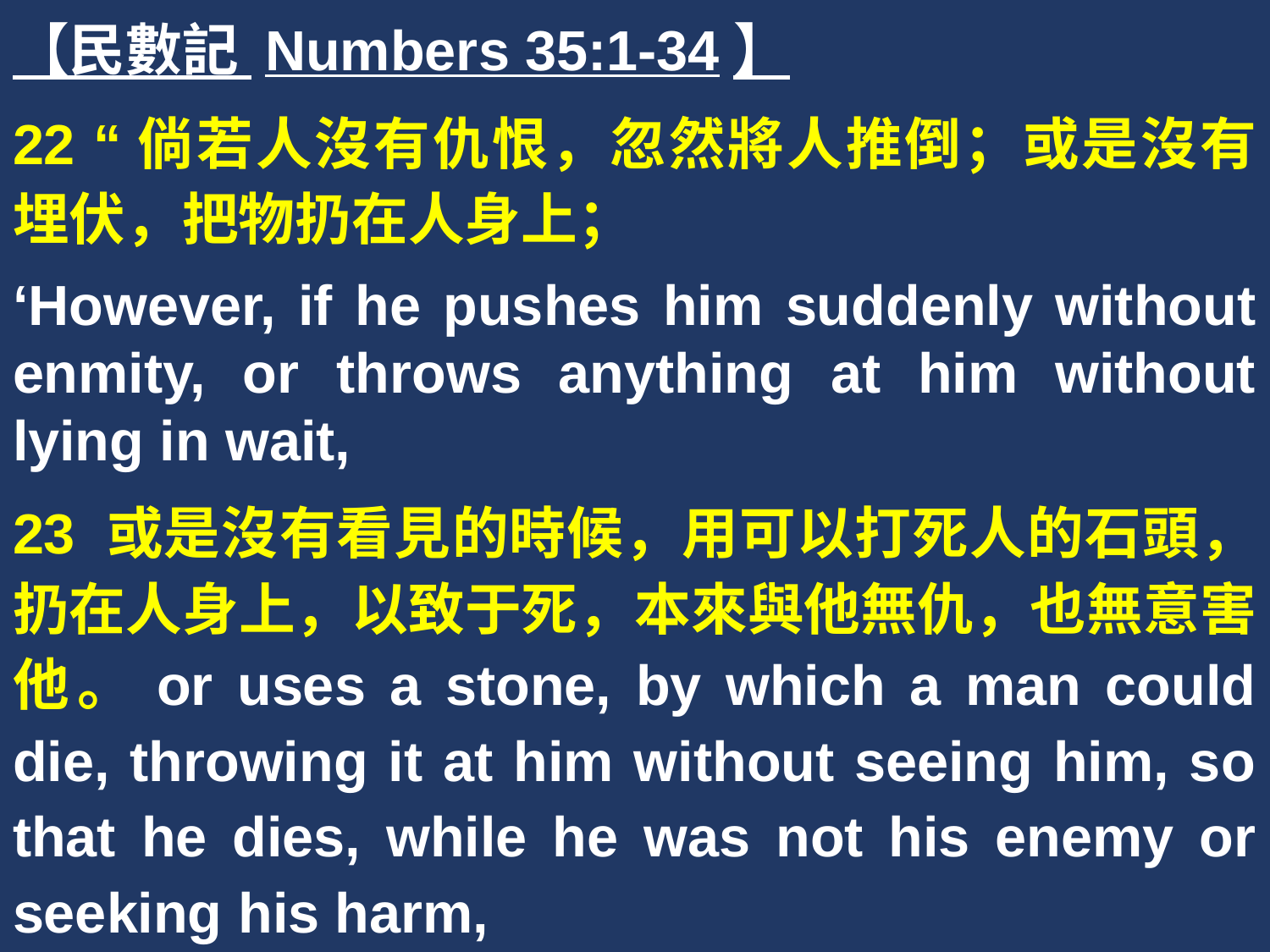

【民數記 Numbers 35:1-34】
22 “倘若人沒有仇恨，忽然將人推倒；或是沒有埋伏，把物扔在人身上；
‘However, if he pushes him suddenly without enmity, or throws anything at him without lying in wait,
23 或是沒有看見的時候，用可以打死人的石頭，扔在人身上，以致于死，本來與他無仇，也無意害他。or uses a stone, by which a man could die, throwing it at him without seeing him, so that he dies, while he was not his enemy or seeking his harm,